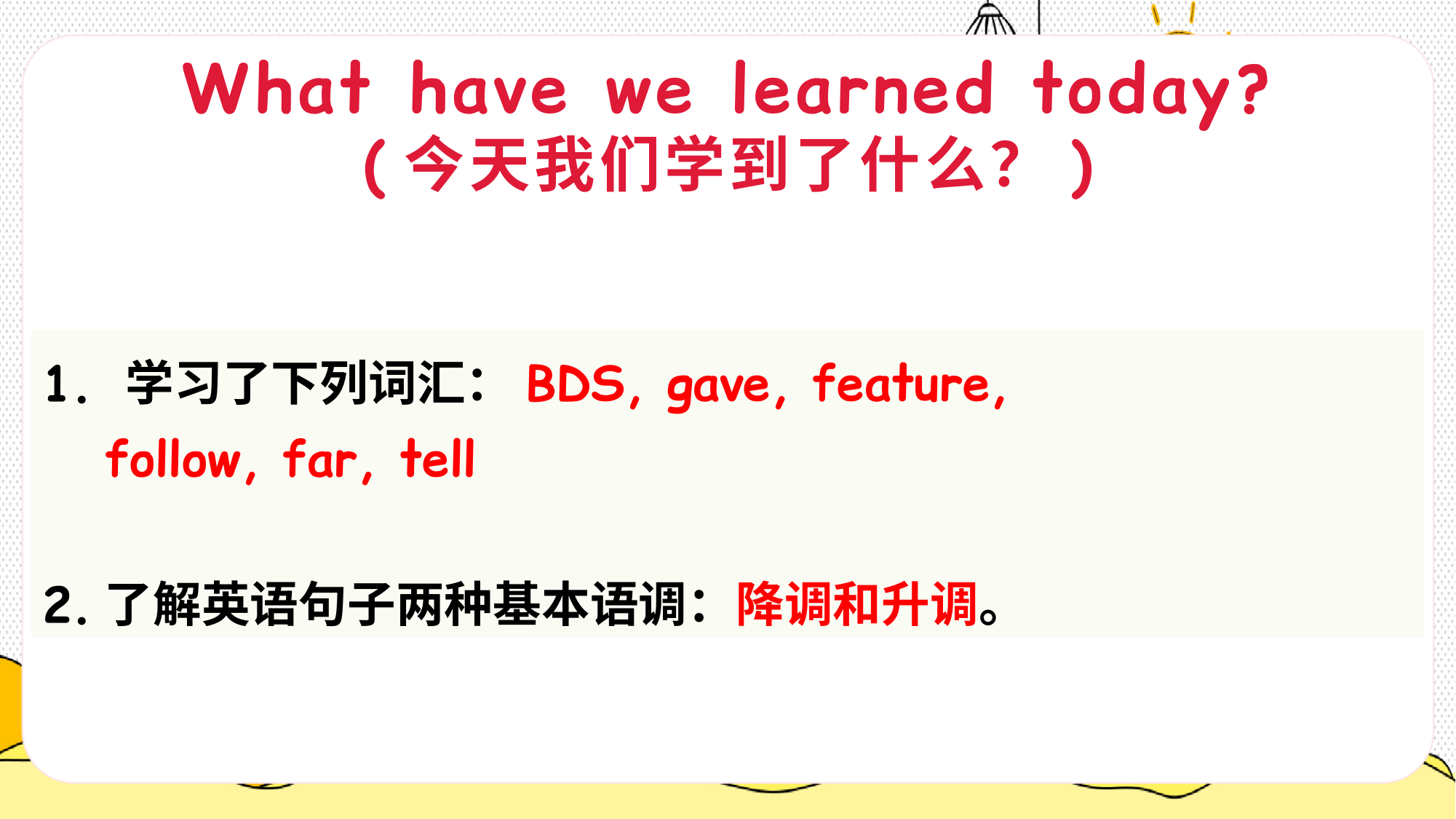

What have we learned today?
(今天我们学到了什么？)
1. 学习了下列词汇：BDS, gave, feature,
   follow, far, tell

2.了解英语句子两种基本语调：降调和升调。